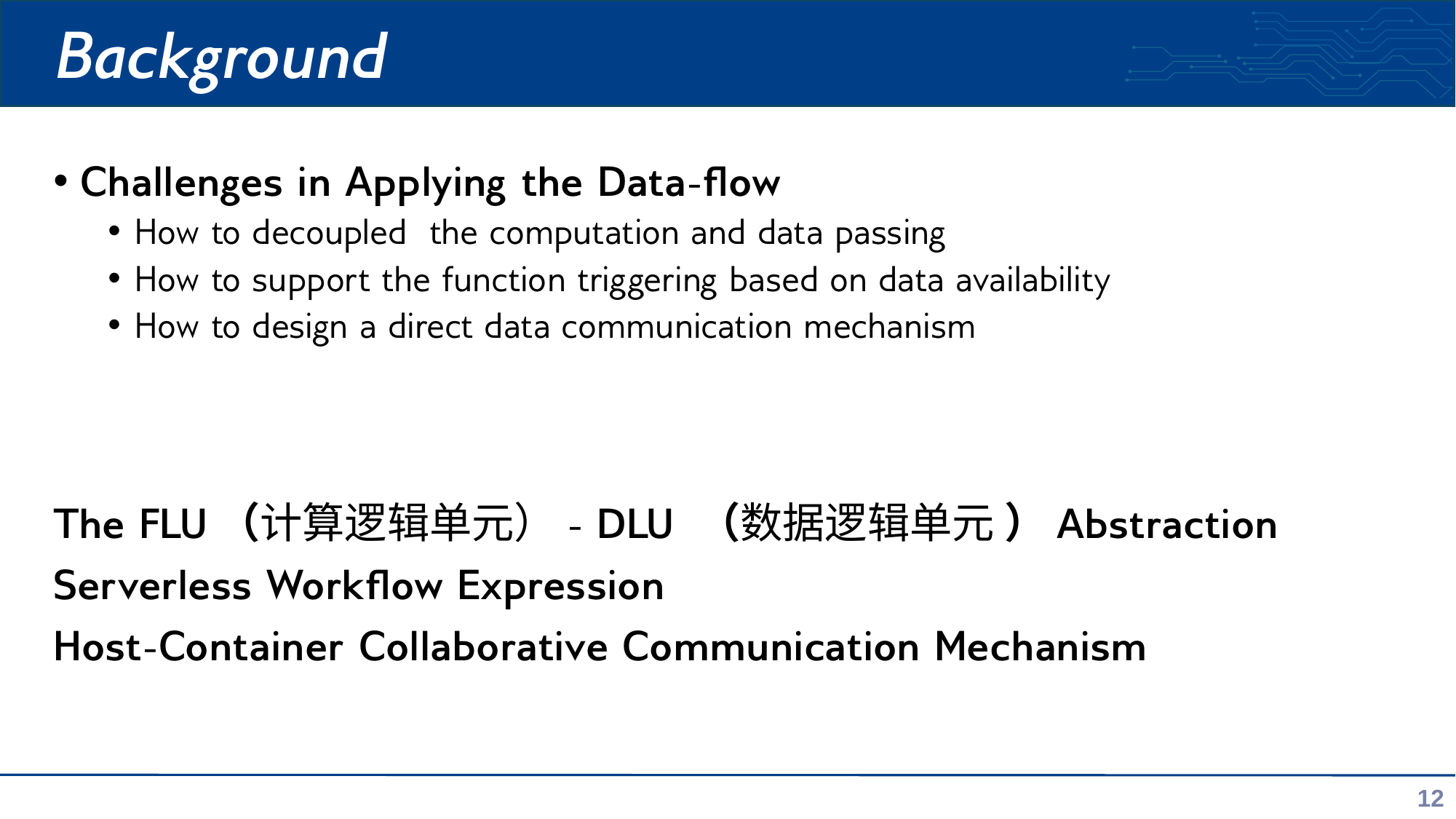

# Background
Challenges in Applying the Data-flow
How to decoupled  the computation and data passing
How to support the function triggering based on data availability
How to design a direct data communication mechanism

The FLU（计算逻辑单元）- DLU （数据逻辑单元 ）Abstraction
Serverless Workflow Expression
Host-Container Collaborative Communication Mechanism
12